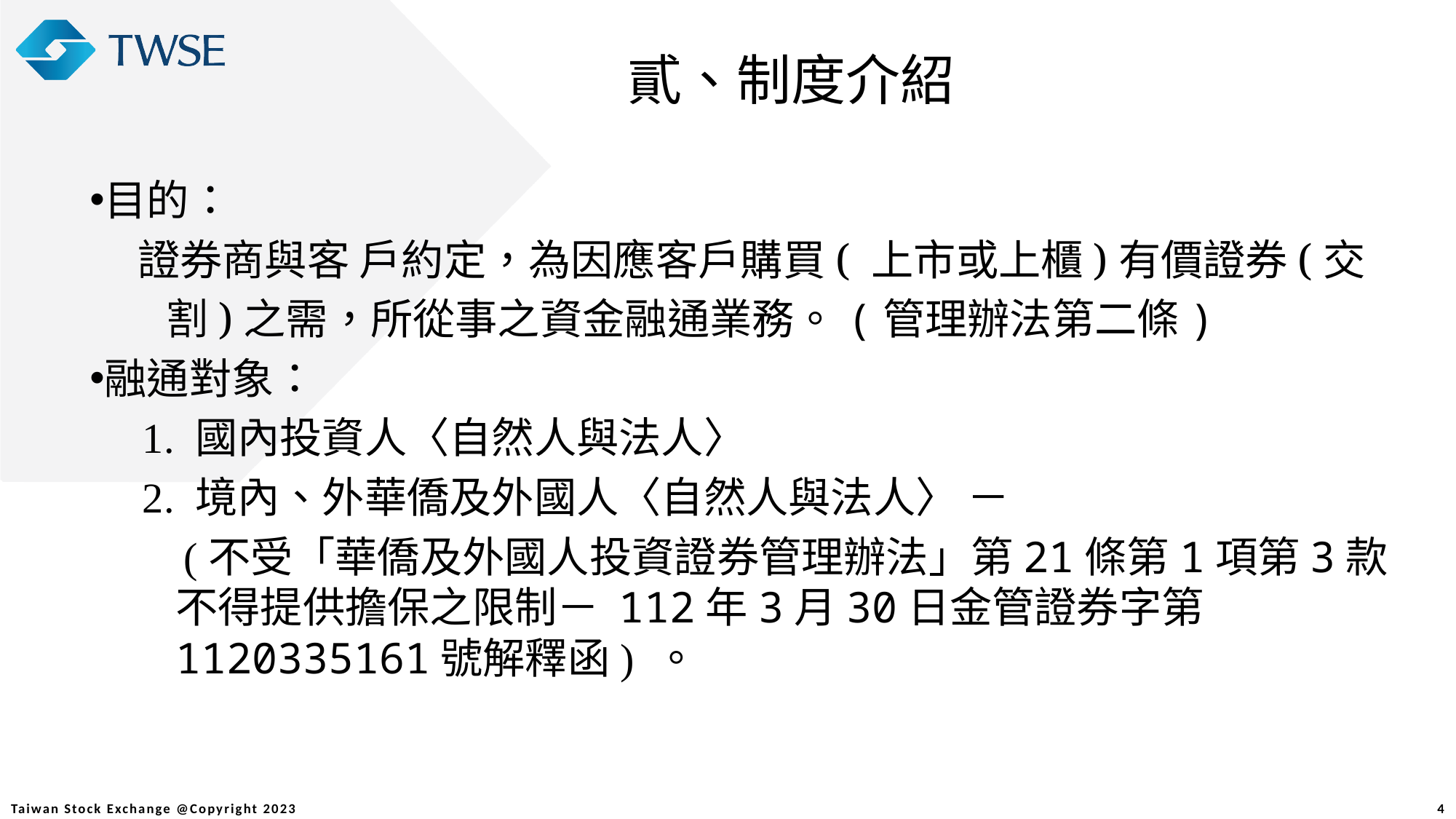

貳、制度介紹
目的：
    證券商與客 戶約定，為因應客戶購買( 上市或上櫃)有價證券(交
       割)之需，所從事之資金融通業務。(管理辦法第二條)
融通對象：
     1. 國內投資人〈自然人與法人〉
     2. 境內、外華僑及外國人〈自然人與法人〉 －
    (不受「華僑及外國人投資證券管理辦法」第21條第1項第3款不得提供擔保之限制－ 112年3月30日金管證券字第1120335161號解釋函) 。

4